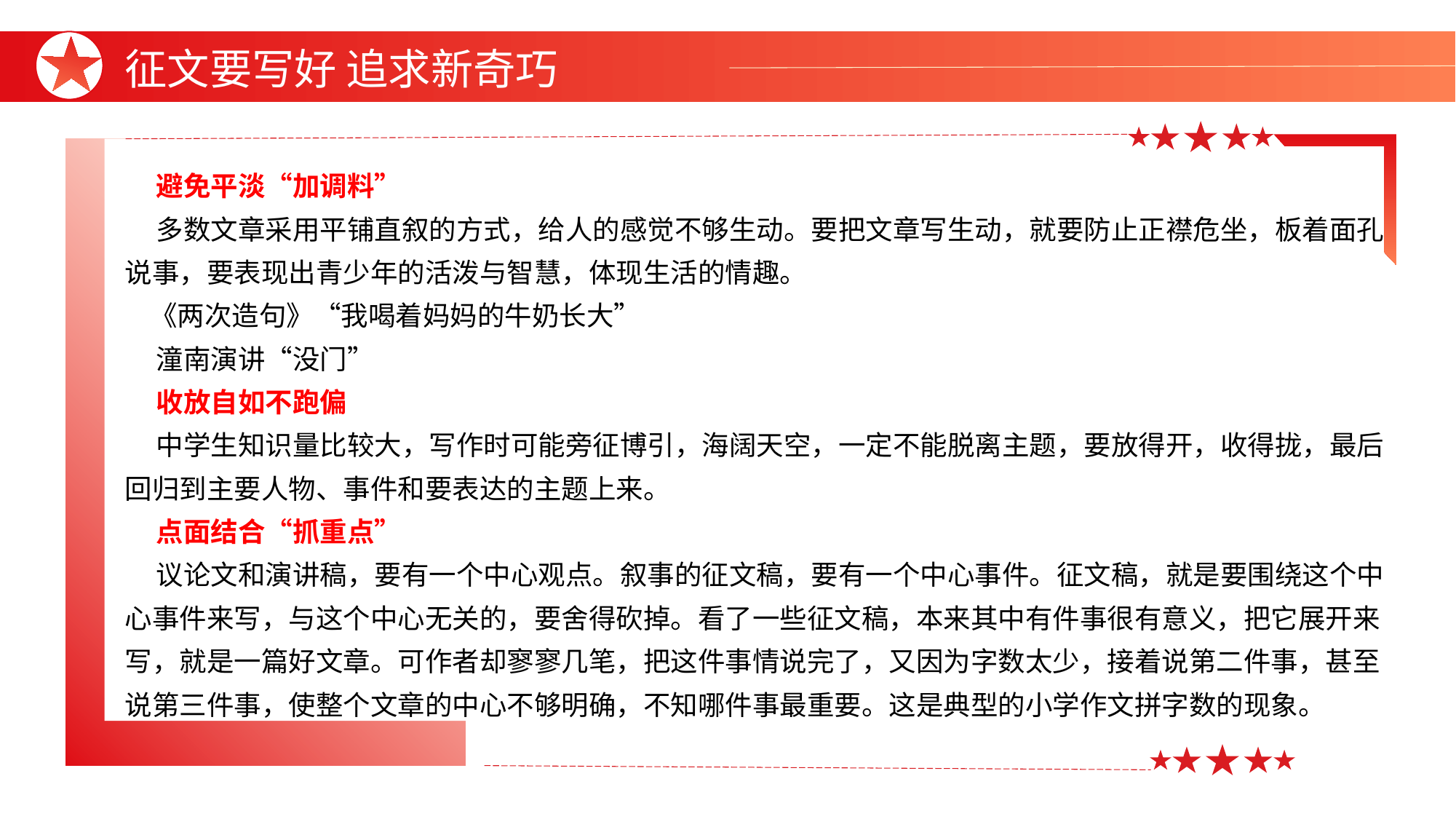

征文要写好 追求新奇巧

    避免平淡“加调料”
    多数文章采用平铺直叙的方式，给人的感觉不够生动。要把文章写生动，就要防止正襟危坐，板着面孔说事，要表现出青少年的活泼与智慧，体现生活的情趣。
   《两次造句》“我喝着妈妈的牛奶长大”
    潼南演讲“没门”
    收放自如不跑偏
    中学生知识量比较大，写作时可能旁征博引，海阔天空，一定不能脱离主题，要放得开，收得拢，最后回归到主要人物、事件和要表达的主题上来。
    点面结合“抓重点”
    议论文和演讲稿，要有一个中心观点。叙事的征文稿，要有一个中心事件。征文稿，就是要围绕这个中心事件来写，与这个中心无关的，要舍得砍掉。看了一些征文稿，本来其中有件事很有意义，把它展开来写，就是一篇好文章。可作者却寥寥几笔，把这件事情说完了，又因为字数太少，接着说第二件事，甚至说第三件事，使整个文章的中心不够明确，不知哪件事最重要。这是典型的小学作文拼字数的现象。